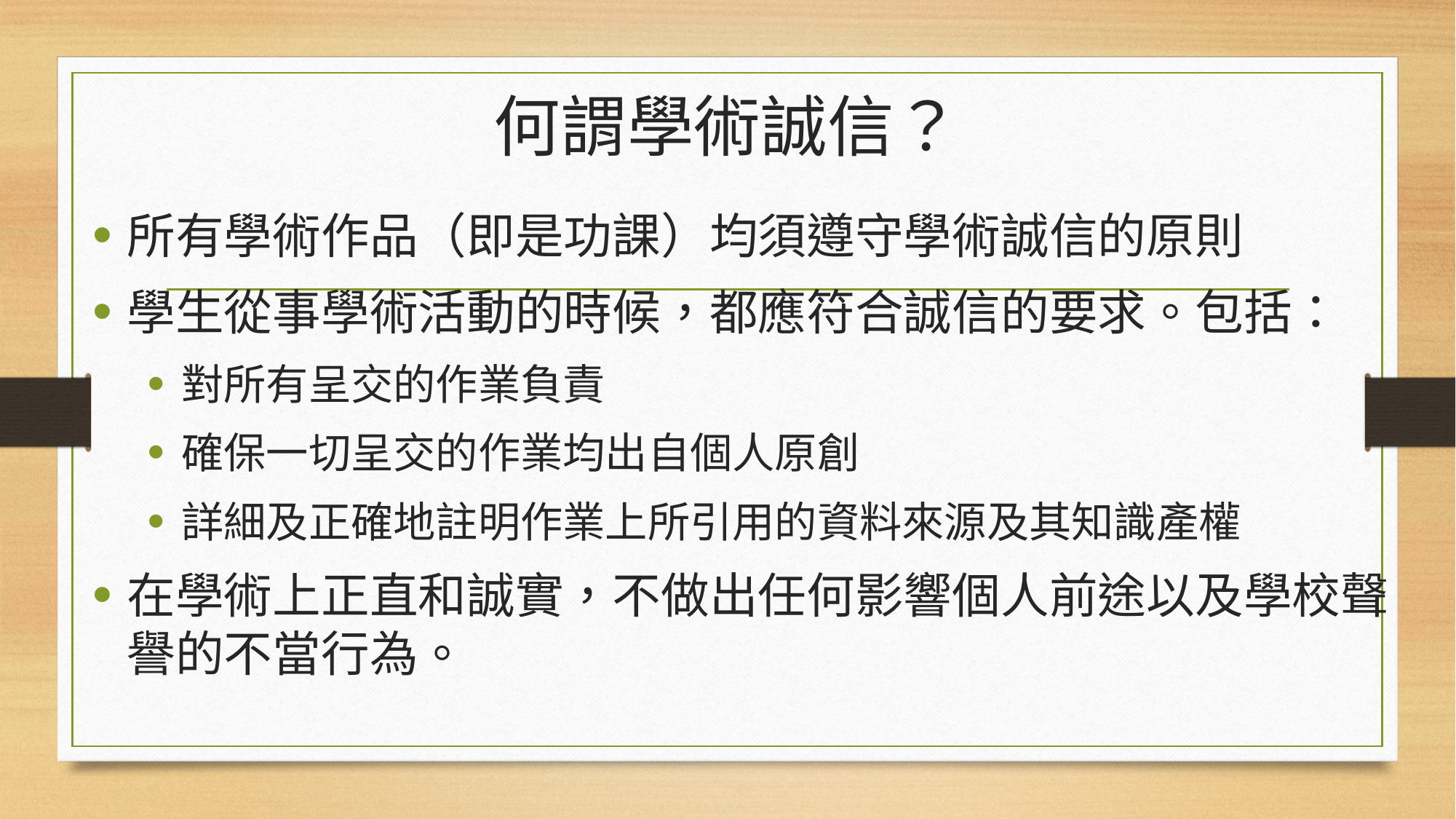

# 何謂學術誠信？
所有學術作品（即是功課）均須遵守學術誠信的原則
學生從事學術活動的時候，都應符合誠信的要求。包括：
對所有呈交的作業負責
確保一切呈交的作業均出自個人原創
詳細及正確地註明作業上所引用的資料來源及其知識產權
在學術上正直和誠實，不做出任何影響個人前途以及學校聲譽的不當行為。